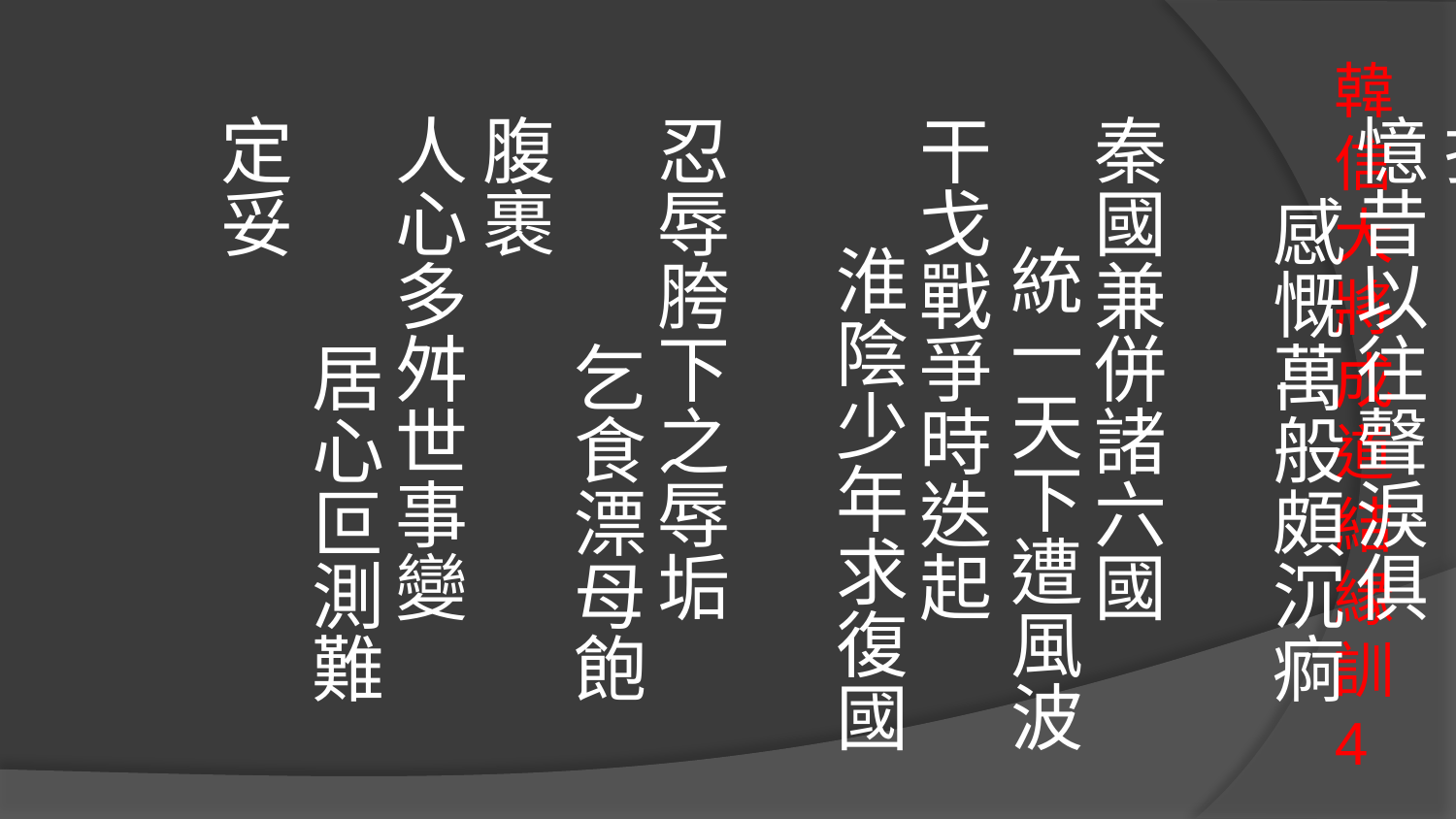

世事紛紜坎坷多                     受盡風霜與波折
憶昔以往聲淚俱               感慨萬般頗沉痾
秦國兼併諸六國                  統一天下遭風波
干戈戰爭時迭起                  淮陰少年求復國
忍辱胯下之辱垢                        乞食漂母飽腹裹
人心多舛世事變                        居心叵測難定妥
# 韓信大將成道結緣訓4